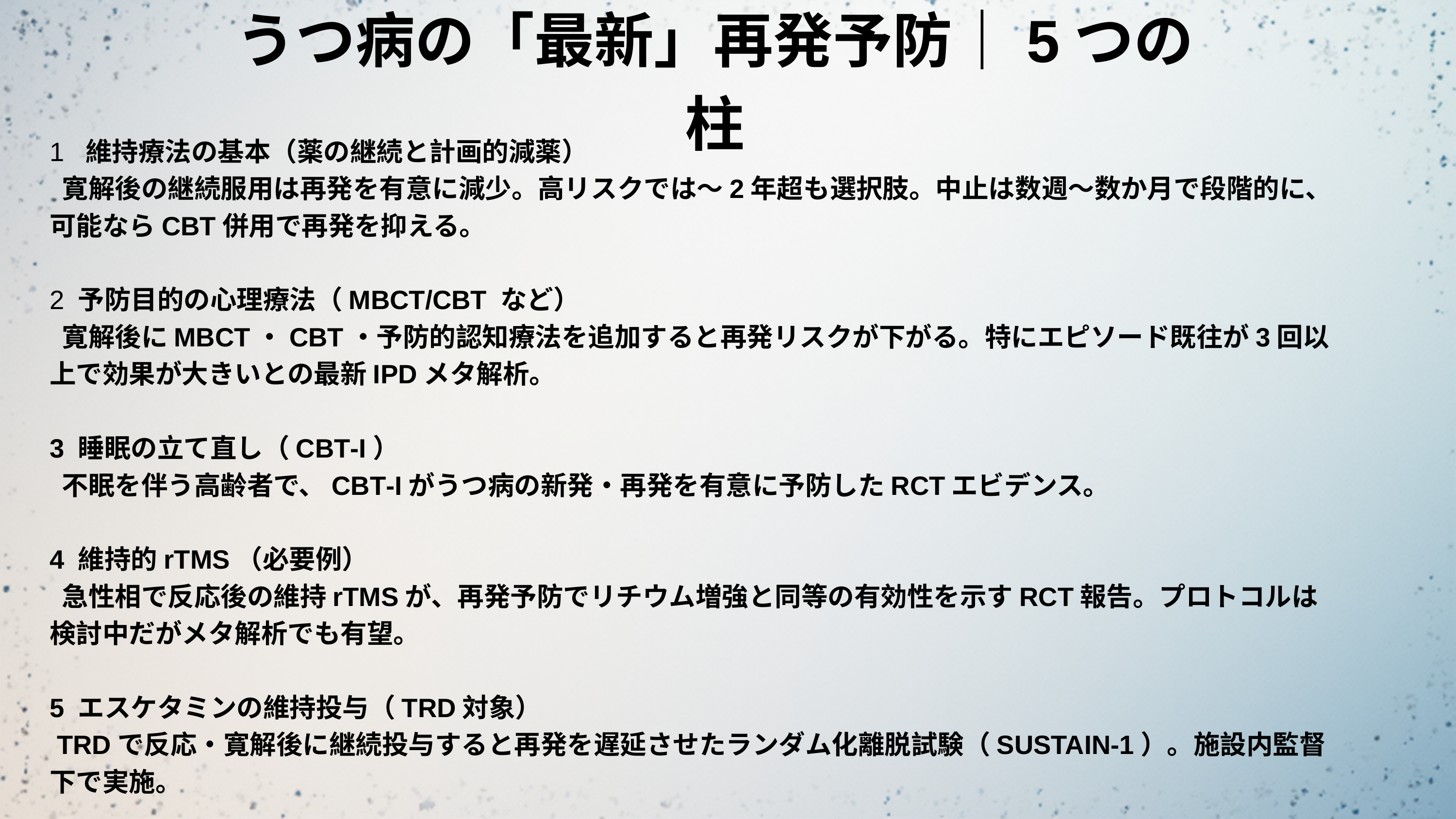

うつ病の「最新」再発予防｜5つの柱

1  維持療法の基本（薬の継続と計画的減薬）
 寛解後の継続服用は再発を有意に減少。高リスクでは～2年超も選択肢。中止は数週～数か月で段階的に、可能ならCBT併用で再発を抑える。

2 予防目的の心理療法（MBCT/CBT など）
 寛解後にMBCT・CBT・予防的認知療法を追加すると再発リスクが下がる。特にエピソード既往が3回以上で効果が大きいとの最新IPDメタ解析。

3 睡眠の立て直し（CBT‑I）
 不眠を伴う高齢者で、CBT‑Iがうつ病の新発・再発を有意に予防したRCTエビデンス。

4 維持的rTMS（必要例）
 急性相で反応後の維持rTMSが、再発予防でリチウム増強と同等の有効性を示すRCT報告。プロトコルは検討中だがメタ解析でも有望。

5 エスケタミンの維持投与（TRD対象）
 TRDで反応・寛解後に継続投与すると再発を遅延させたランダム化離脱試験（SUSTAIN‑1）。施設内監督下で実施。